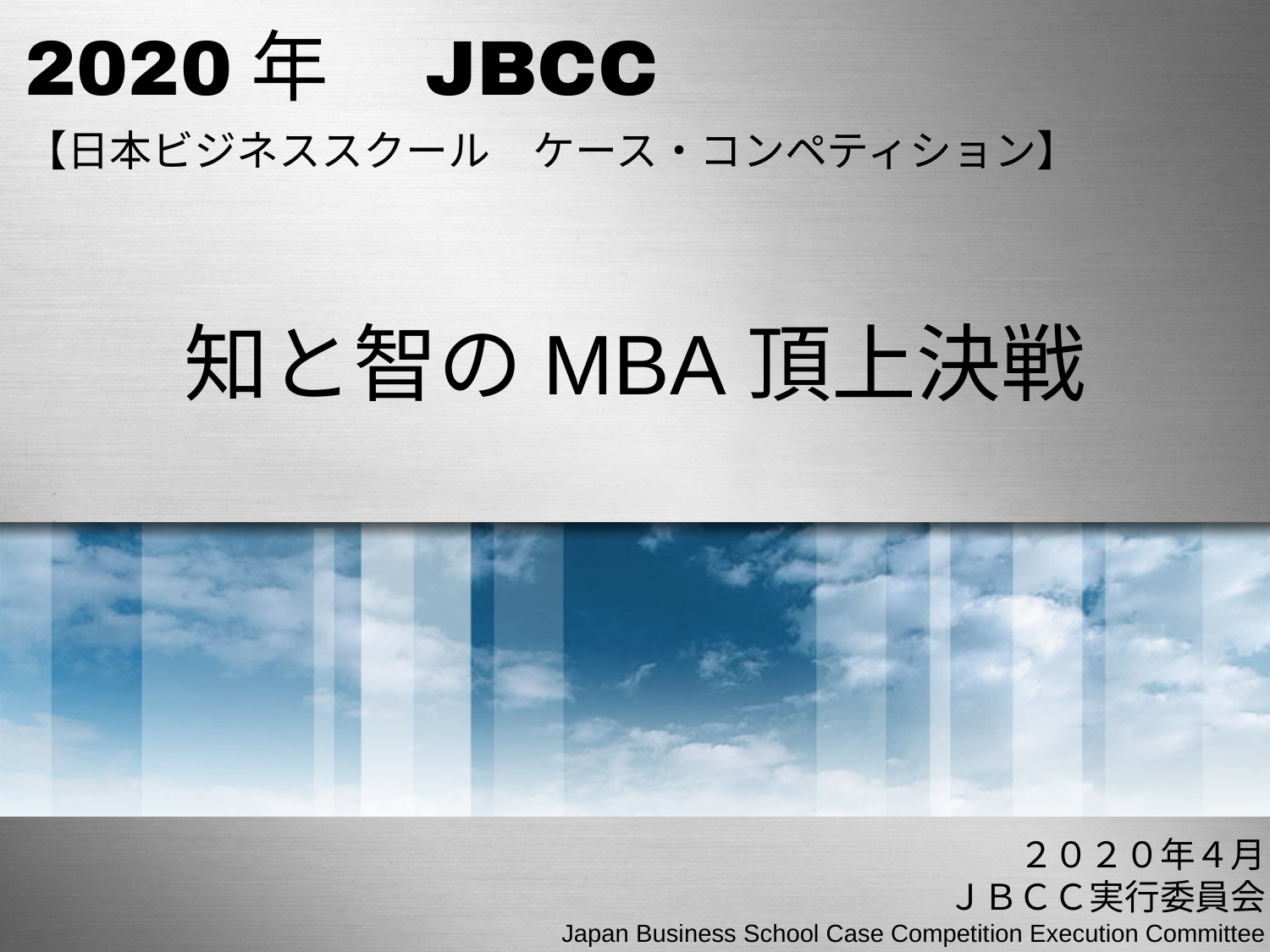

2020年　JBCC
【日本ビジネススクール　ケース・コンペティション】
知と智のMBA頂上決戦
２０２０年４月
ＪＢＣＣ実行委員会
Japan Business School Case Competition Execution Committee